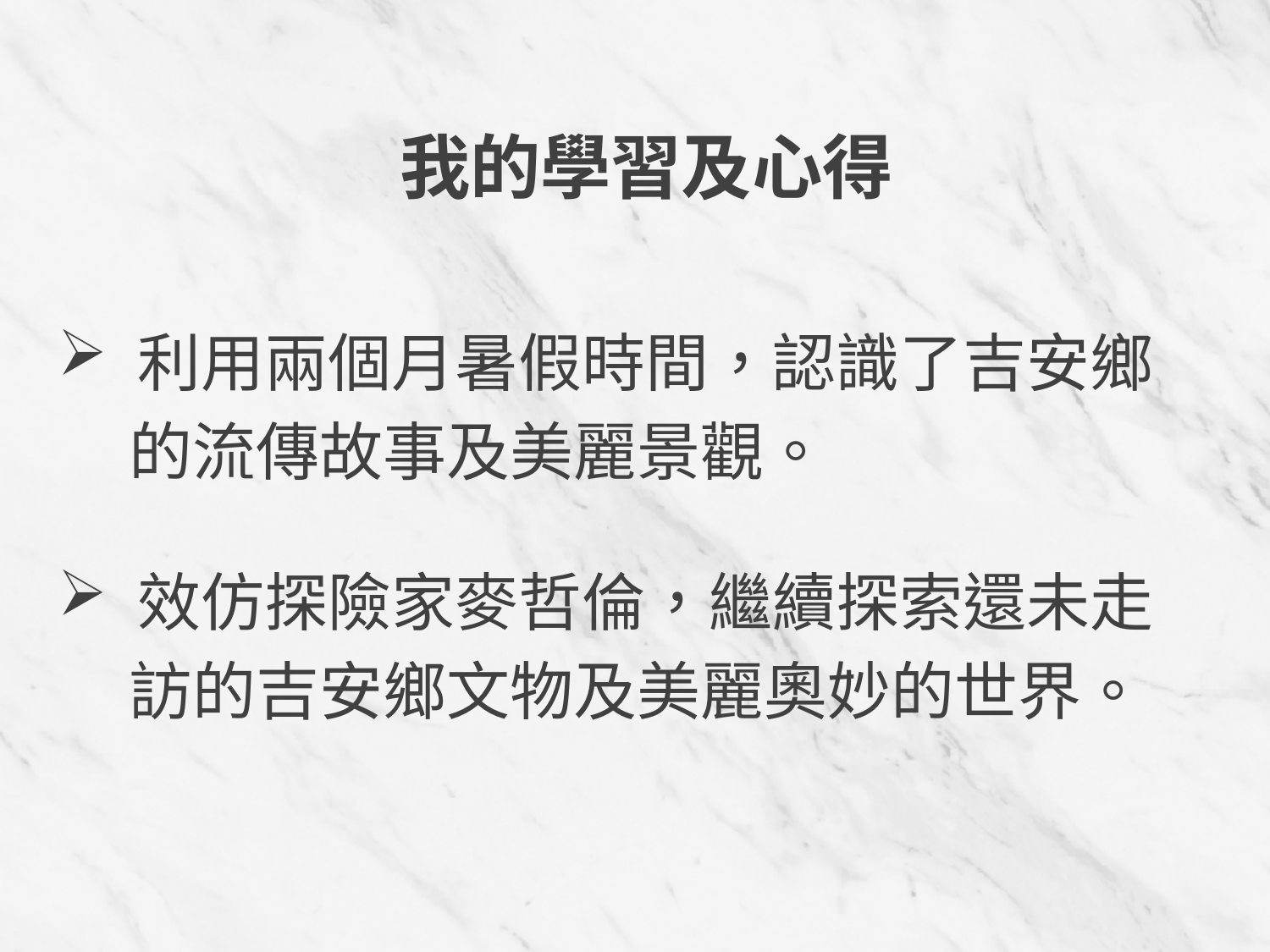

我的學習及心得

 利用兩個月暑假時間，認識了吉安鄉
    的流傳故事及美麗景觀。

 效仿探險家麥哲倫，繼續探索還未走
    訪的吉安鄉文物及美麗奧妙的世界。